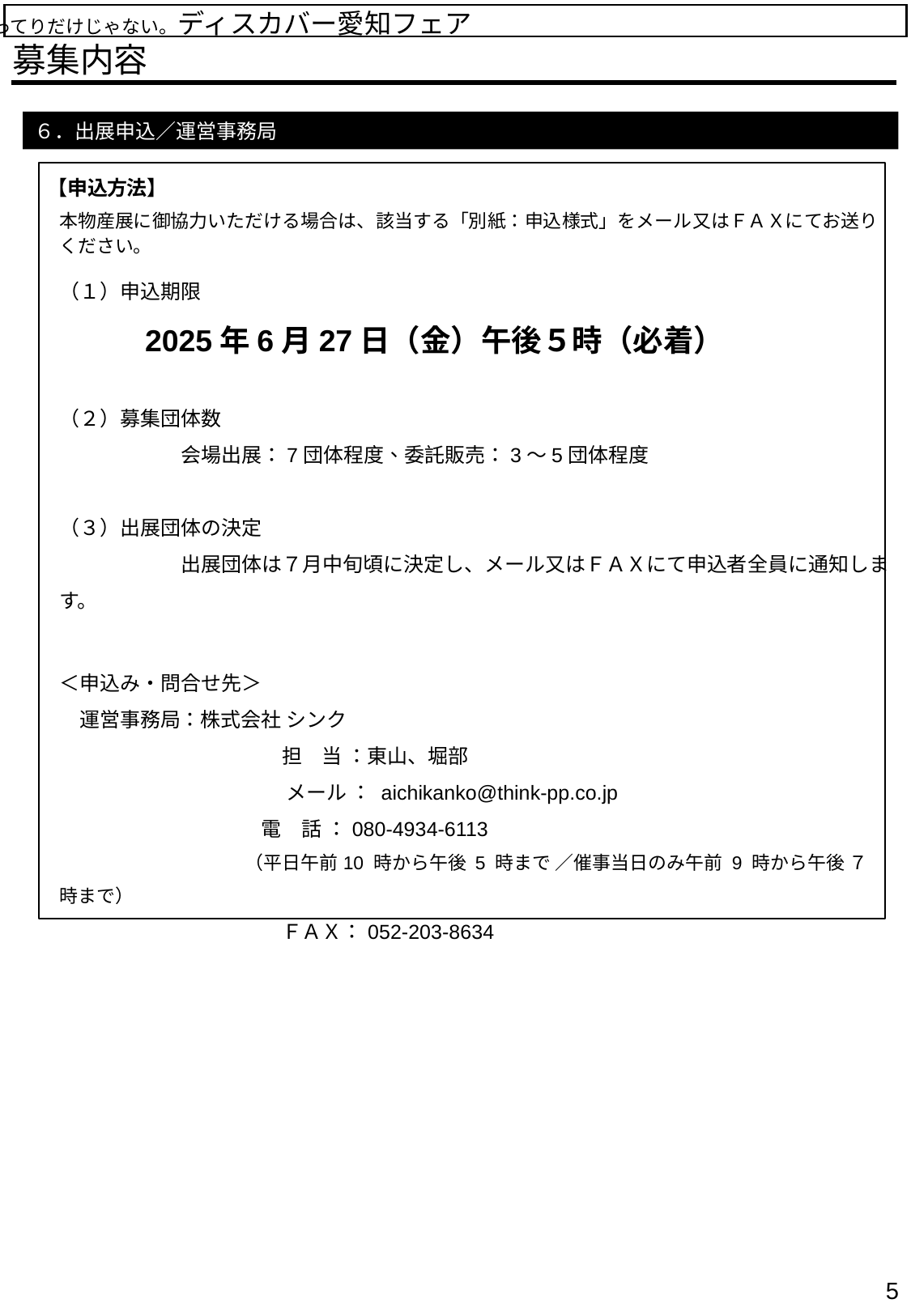

こってりだけじゃない。ディスカバー愛知フェア
募集内容
６．出展申込／運営事務局

【申込方法】
本物産展に御協力いただける場合は、該当する「別紙：申込様式」をメール又はＦＡＸにてお送りください。
（１）申込期限
　　　　2025年6月27日（金）午後５時（必着）

（２）募集団体数
	会場出展：7団体程度、委託販売：3～5団体程度

（３）出展団体の決定
	出展団体は７月中旬頃に決定し、メール又はＦＡＸにて申込者全員に通知します。

＜申込み・問合せ先＞
　運営事務局：株式会社 シンク
　　　　	　　　　　担　当 ：東山、堀部
	　　　　　 メール ： aichikanko@think-pp.co.jp
　　　　　　　　　　電　話 ：080-4934-6113
　　　　　　　　　　（平日午前10 時から午後 5 時まで ／催事当日のみ午前 9 時から午後 ７ 時まで）
	　　　　　ＦＡＸ：052-203-8634
5